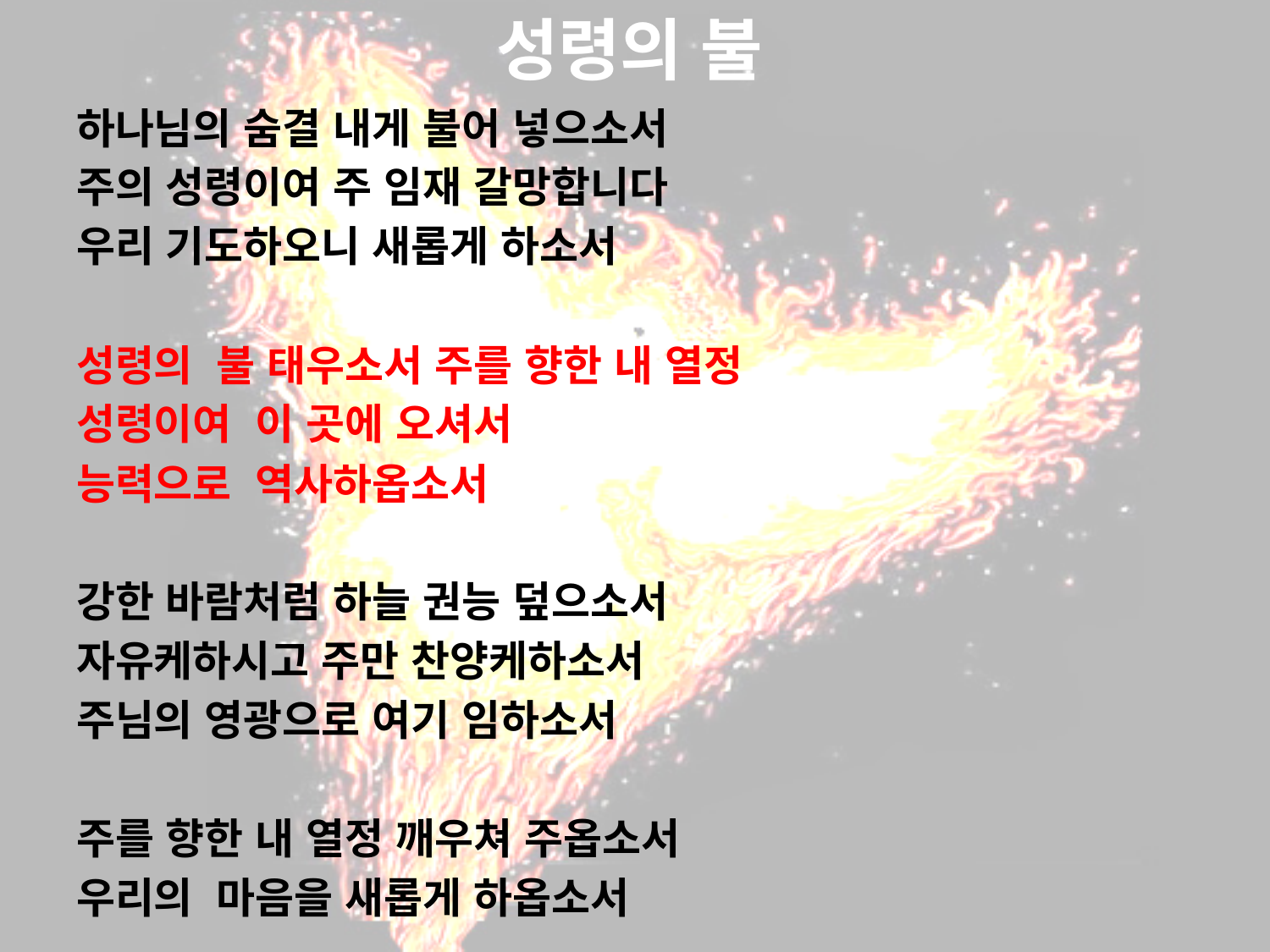

# 성령의 불
하나님의 숨결 내게 불어 넣으소서
주의 성령이여 주 임재 갈망합니다
우리 기도하오니 새롭게 하소서

성령의  불 태우소서 주를 향한 내 열정
성령이여  이 곳에 오셔서
능력으로  역사하옵소서

강한 바람처럼 하늘 권능 덮으소서
자유케하시고 주만 찬양케하소서
주님의 영광으로 여기 임하소서

주를 향한 내 열정 깨우쳐 주옵소서
우리의  마음을 새롭게 하옵소서